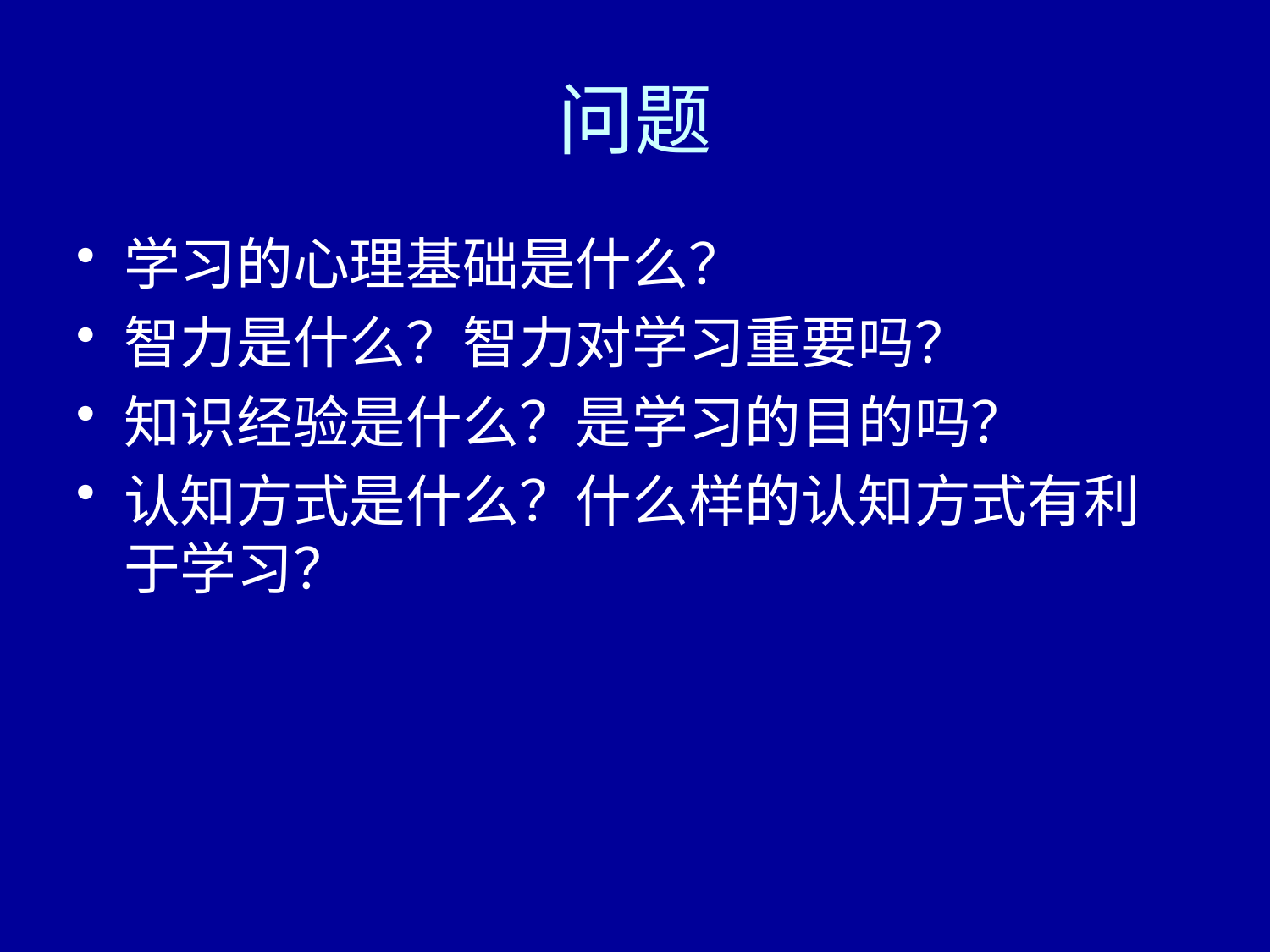

# 问题
学习的心理基础是什么？
智力是什么？智力对学习重要吗？
知识经验是什么？是学习的目的吗？
认知方式是什么？什么样的认知方式有利于学习？